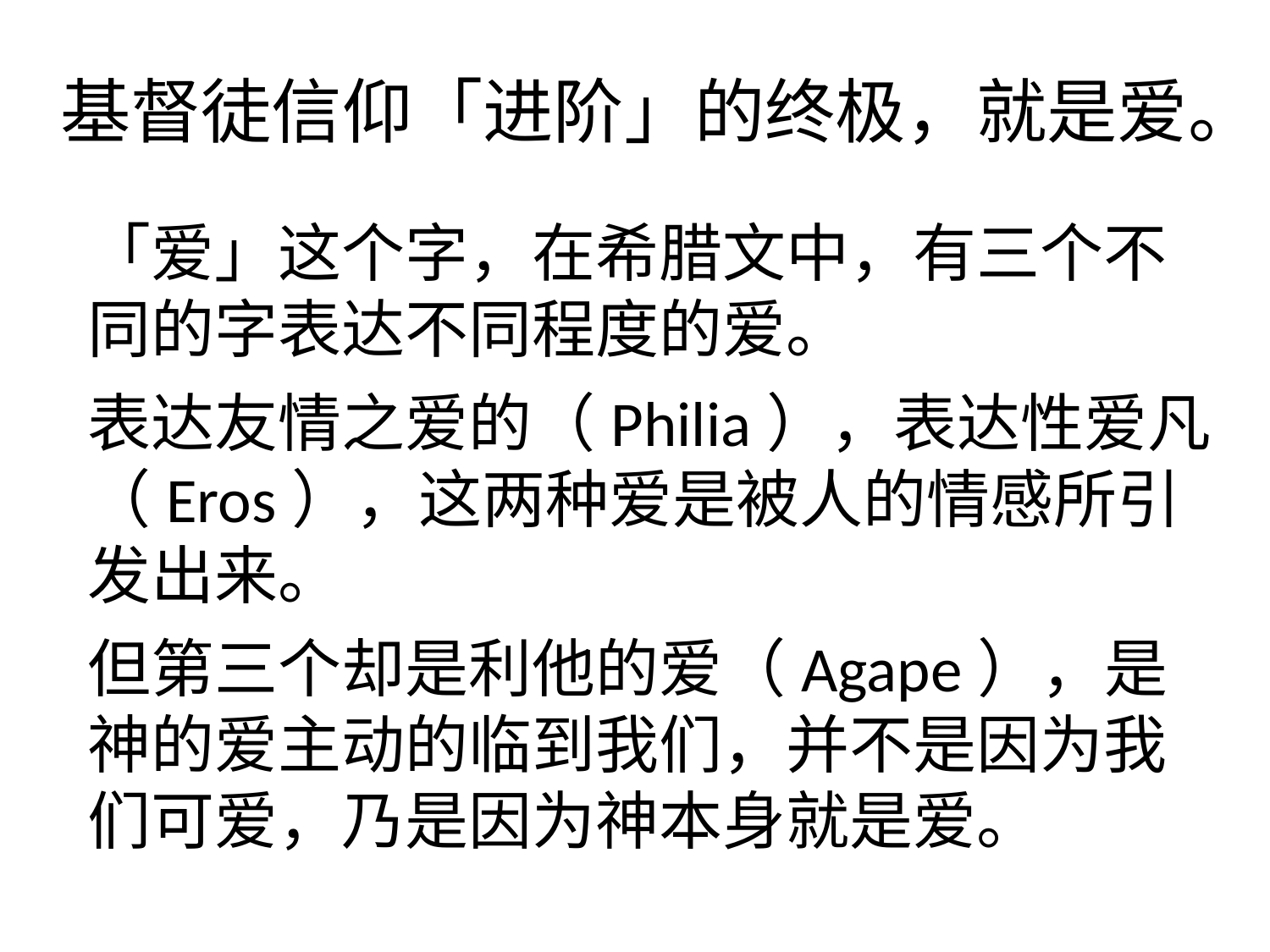

# 基督徒信仰「进阶」的终极，就是爱。
「爱」这个字，在希腊文中，有三个不同的字表达不同程度的爱。
表达友情之爱的（Philia），表达性爱凡（Eros），这两种爱是被人的情感所引发出来。
但第三个却是利他的爱（Agape），是神的爱主动的临到我们，并不是因为我们可爱，乃是因为神本身就是爱。